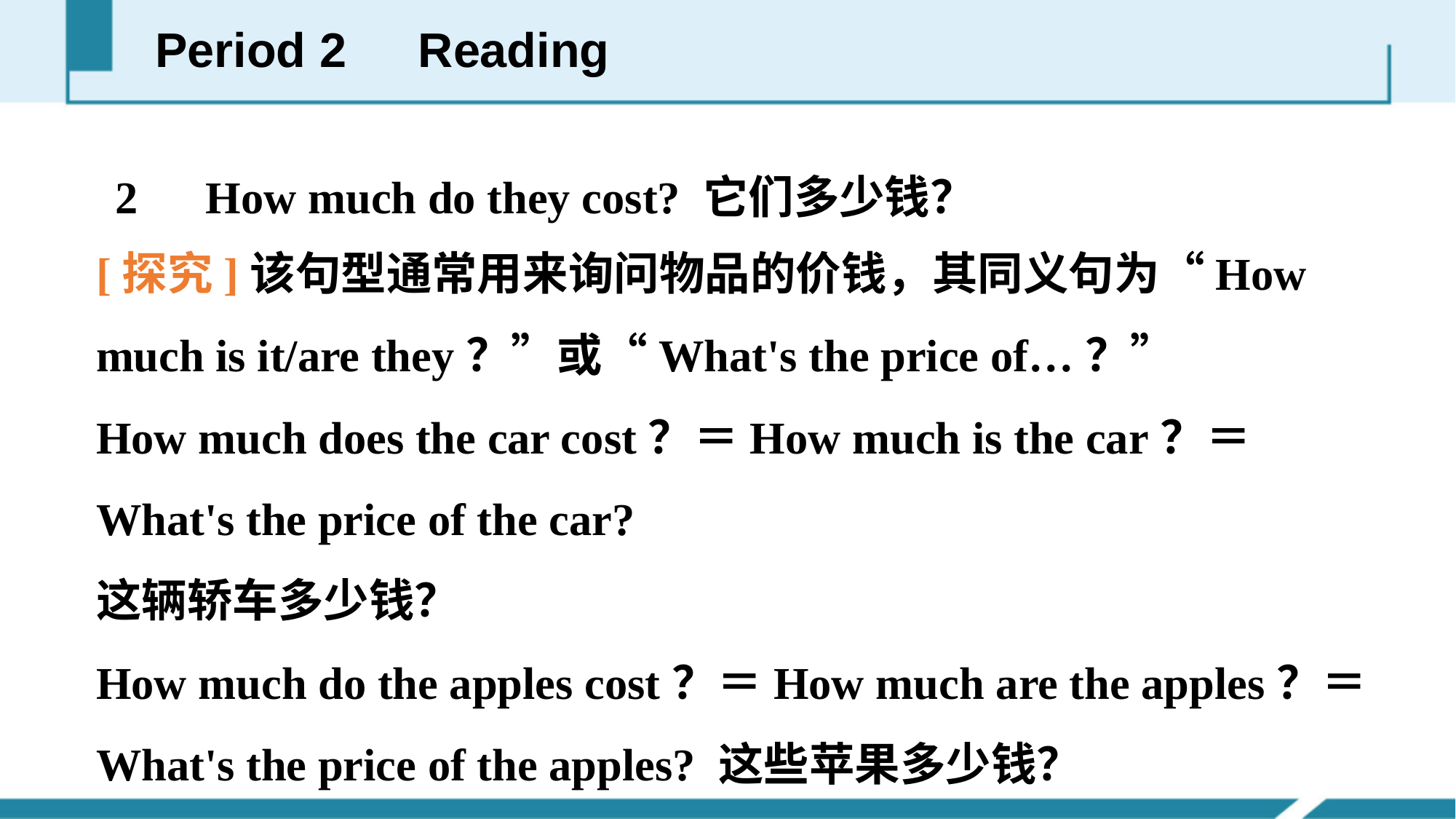

Period 2　Reading
　 2　How much do they cost? 它们多少钱？
[探究]该句型通常用来询问物品的价钱，其同义句为“How much is it/are they？”或“What's the price of…？”
How much does the car cost？＝How much is the car？＝ What's the price of the car?
这辆轿车多少钱？
How much do the apples cost？＝How much are the apples？＝What's the price of the apples? 这些苹果多少钱？